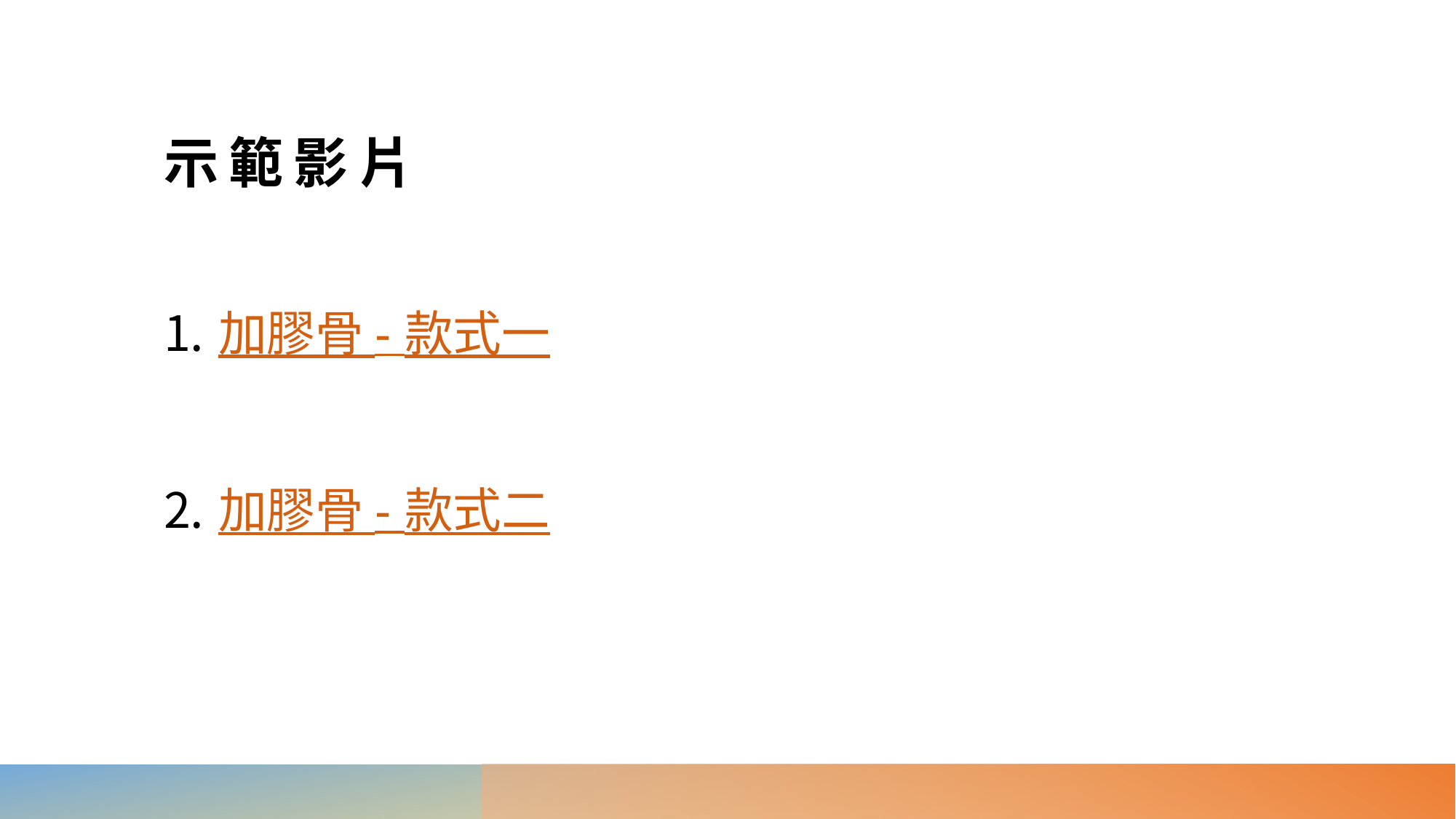

# 示範影片
加膠骨 - 款式一

加膠骨 - 款式二